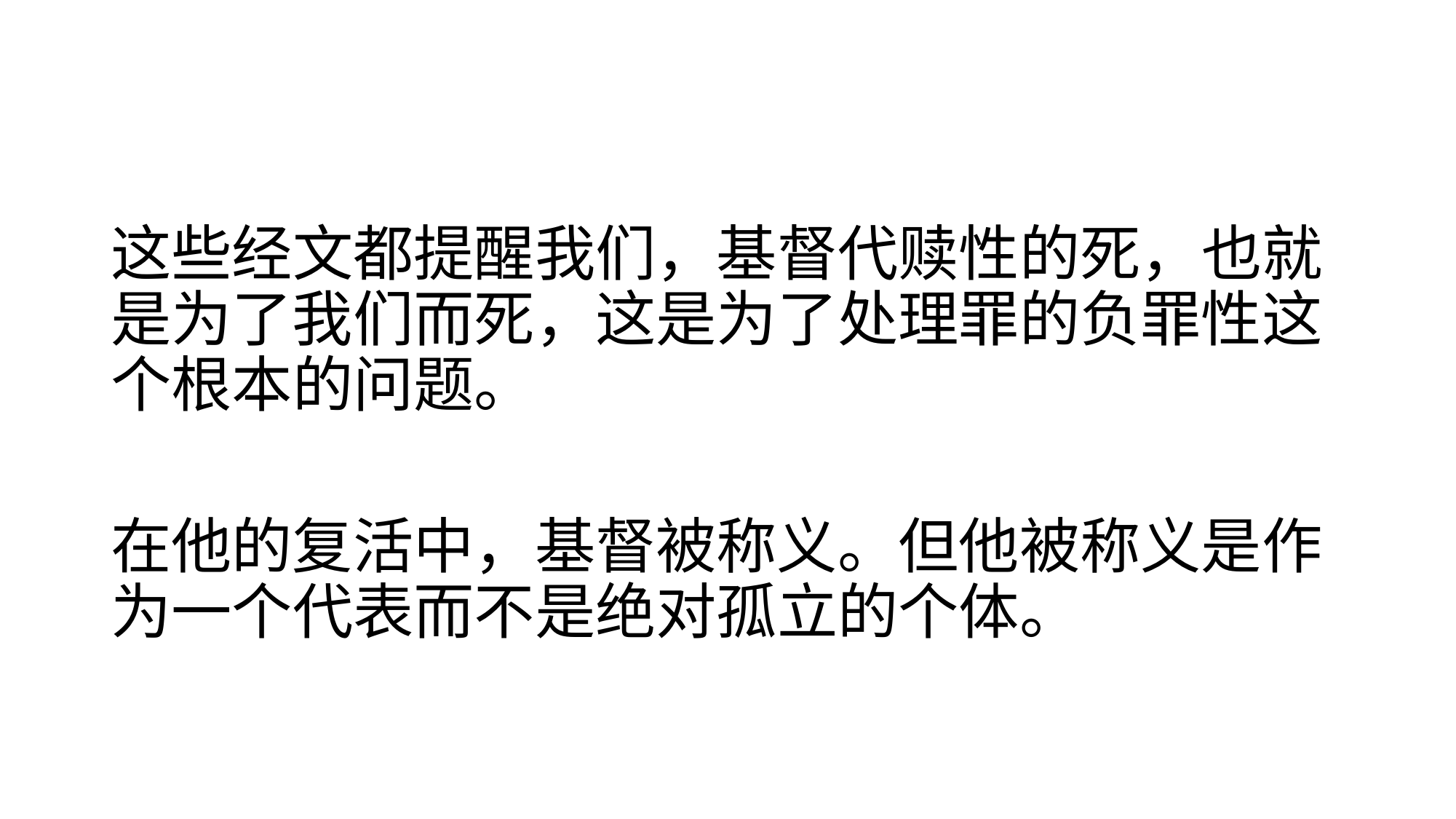

#
这些经文都提醒我们，基督代赎性的死，也就是为了我们而死，这是为了处理罪的负罪性这个根本的问题。

在他的复活中，基督被称义。但他被称义是作为一个代表而不是绝对孤立的个体。